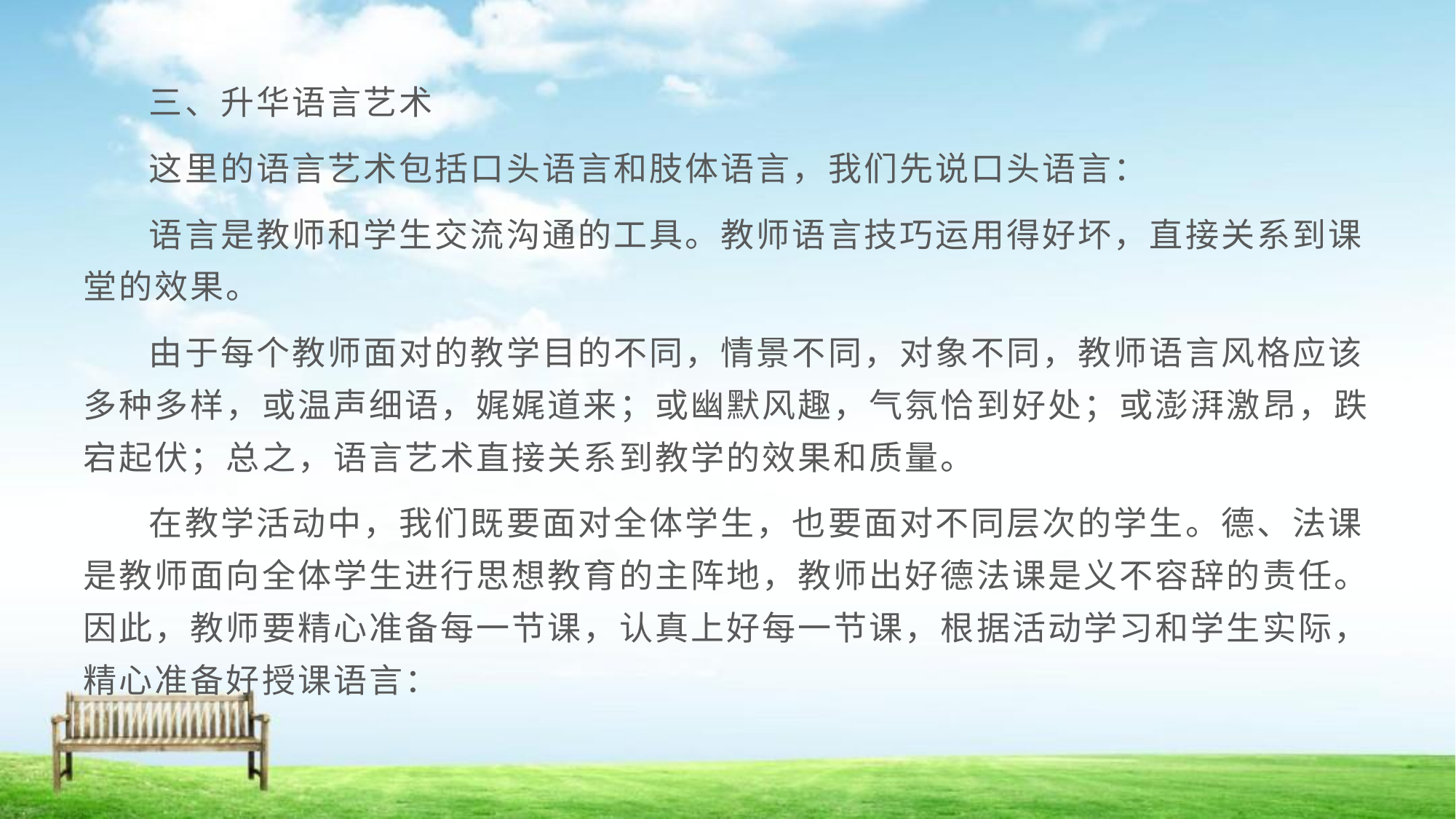

三、升华语言艺术
      这里的语言艺术包括口头语言和肢体语言，我们先说口头语言：
      语言是教师和学生交流沟通的工具。教师语言技巧运用得好坏，直接关系到课堂的效果。
      由于每个教师面对的教学目的不同，情景不同，对象不同，教师语言风格应该多种多样，或温声细语，娓娓道来；或幽默风趣，气氛恰到好处；或澎湃激昂，跌宕起伏；总之，语言艺术直接关系到教学的效果和质量。
      在教学活动中，我们既要面对全体学生，也要面对不同层次的学生。德、法课是教师面向全体学生进行思想教育的主阵地，教师出好德法课是义不容辞的责任。因此，教师要精心准备每一节课，认真上好每一节课，根据活动学习和学生实际，精心准备好授课语言：